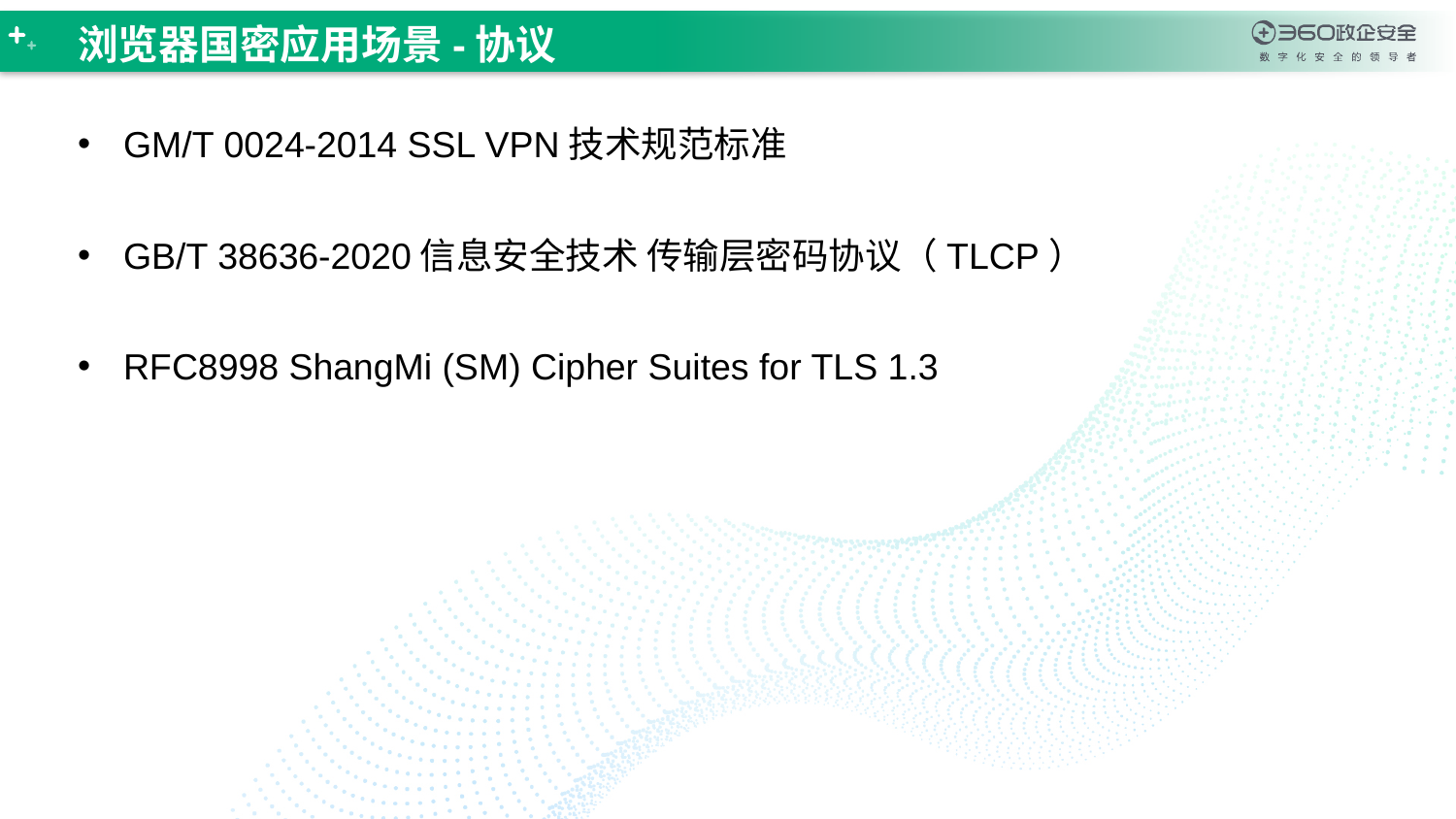

浏览器国密应用场景-协议
GM/T 0024-2014 SSL VPN技术规范标准
GB/T 38636-2020信息安全技术 传输层密码协议（TLCP）
RFC8998 ShangMi (SM) Cipher Suites for TLS 1.3